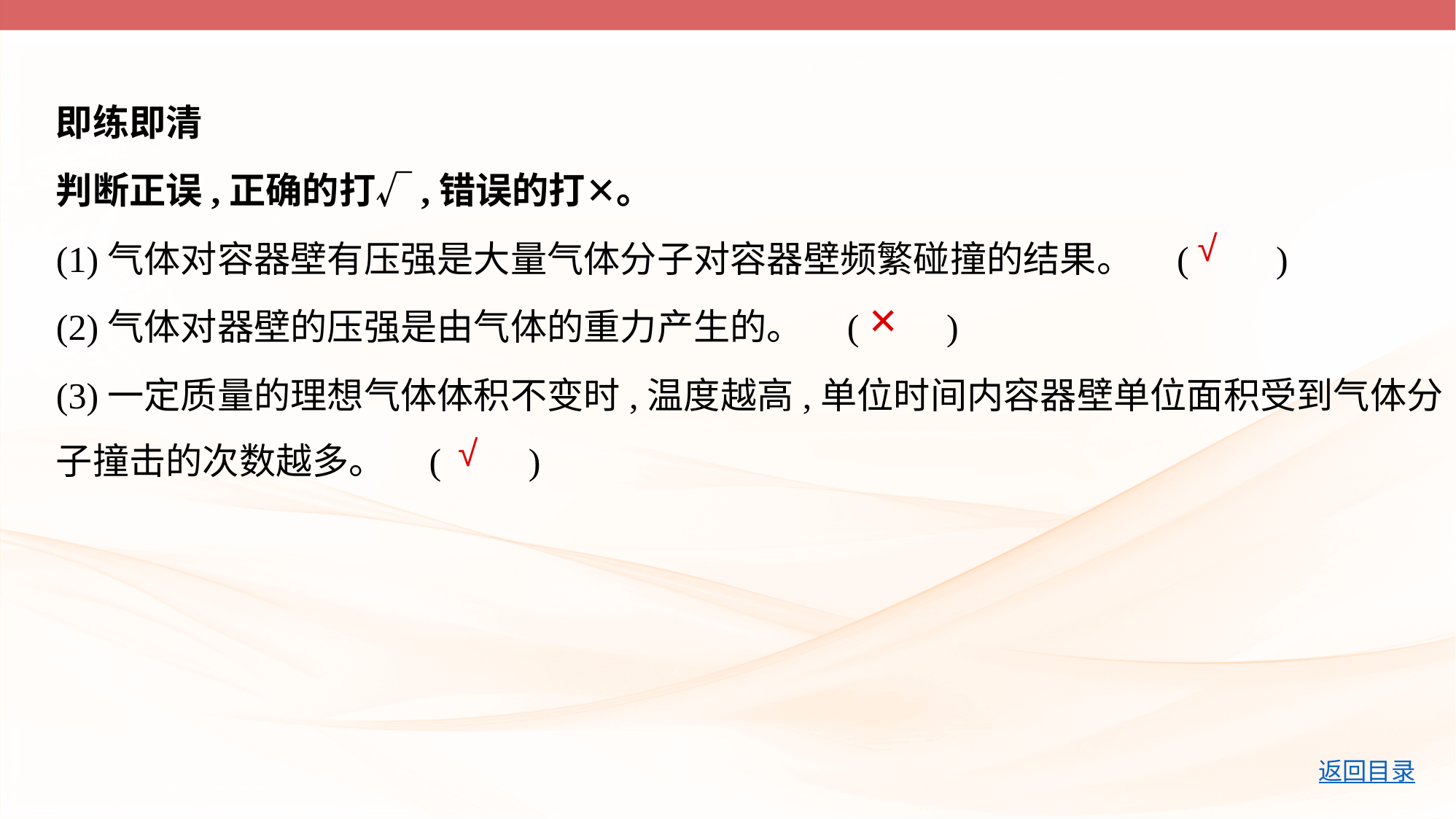

即练即清
判断正误,正确的打√,错误的打✕。
(1)气体对容器壁有压强是大量气体分子对容器壁频繁碰撞的结果。 (　    )
(2)气体对器壁的压强是由气体的重力产生的。 (　    )
(3)一定质量的理想气体体积不变时,温度越高,单位时间内容器壁单位面积受到气体分
子撞击的次数越多。 (　    )
√
✕
√